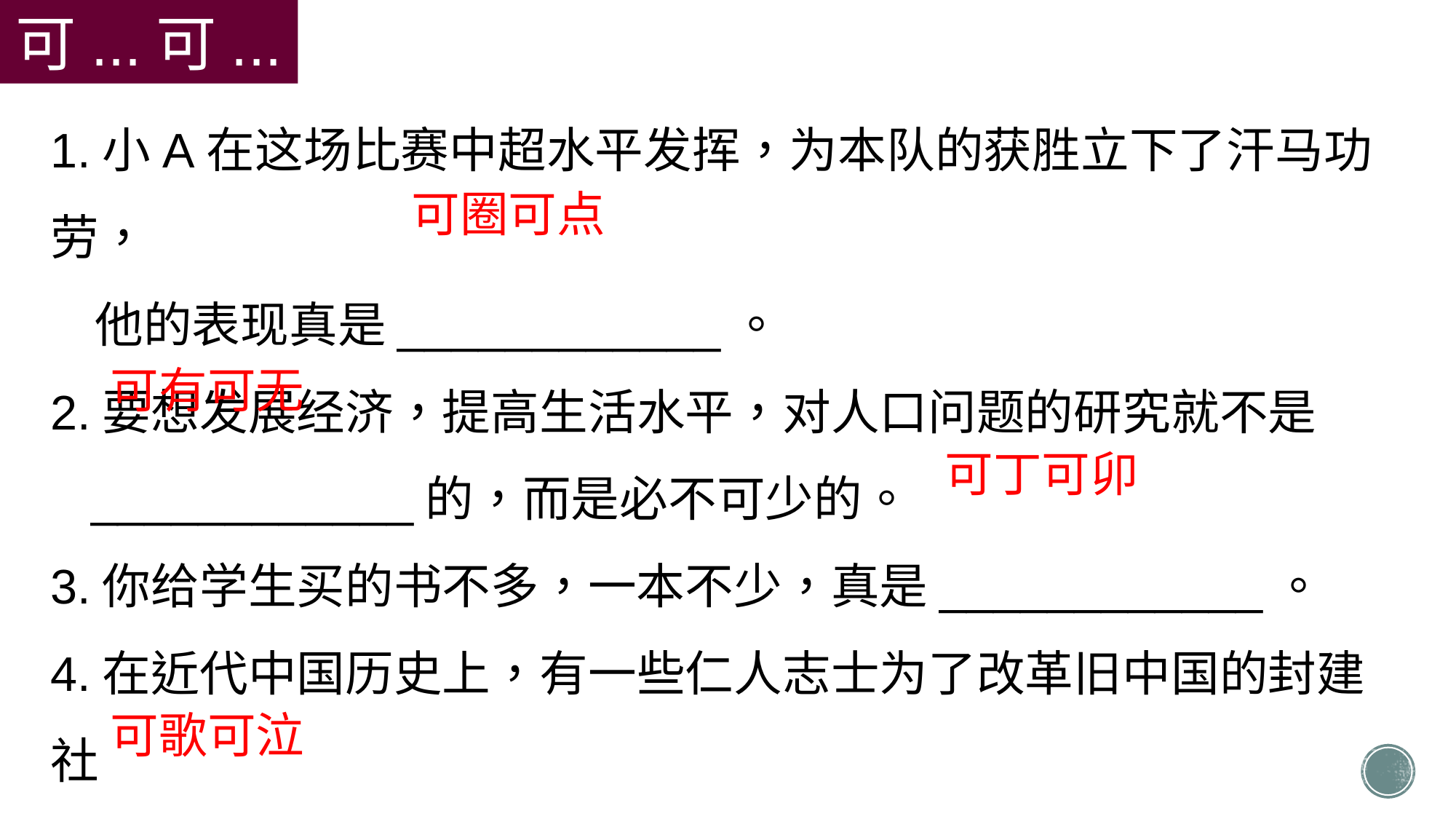

可...可...
1.小A在这场比赛中超水平发挥，为本队的获胜立下了汗马功劳，
   他的表现真是____________。
2.要想发展经济，提高生活水平，对人口问题的研究就不是
   ____________的，而是必不可少的。
3.你给学生买的书不多，一本不少，真是____________。
4.在近代中国历史上，有一些仁人志士为了改革旧中国的封建社
   会、经济体制，提倡新政而献出了自己的生命。他们的行为
   ____________。
可圈可点
可有可无
可丁可卯
可歌可泣